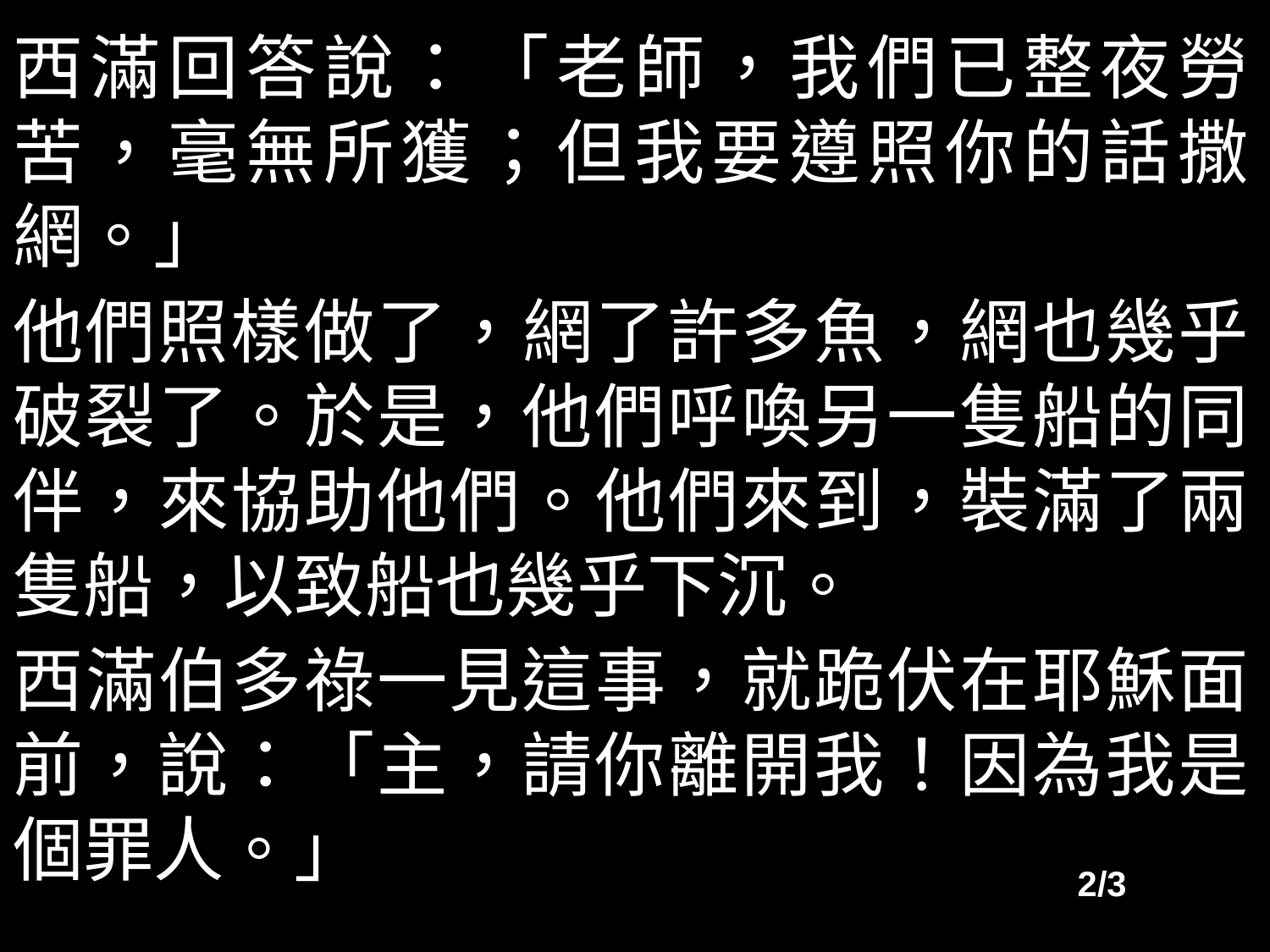

西滿回答說：「老師，我們已整夜勞苦，毫無所獲；但我要遵照你的話撒網。」
他們照樣做了，網了許多魚，網也幾乎破裂了。於是，他們呼喚另一隻船的同伴，來協助他們。他們來到，裝滿了兩隻船，以致船也幾乎下沉。
西滿伯多祿一見這事，就跪伏在耶穌面前，說：「主，請你離開我！因為我是個罪人。」
2/3